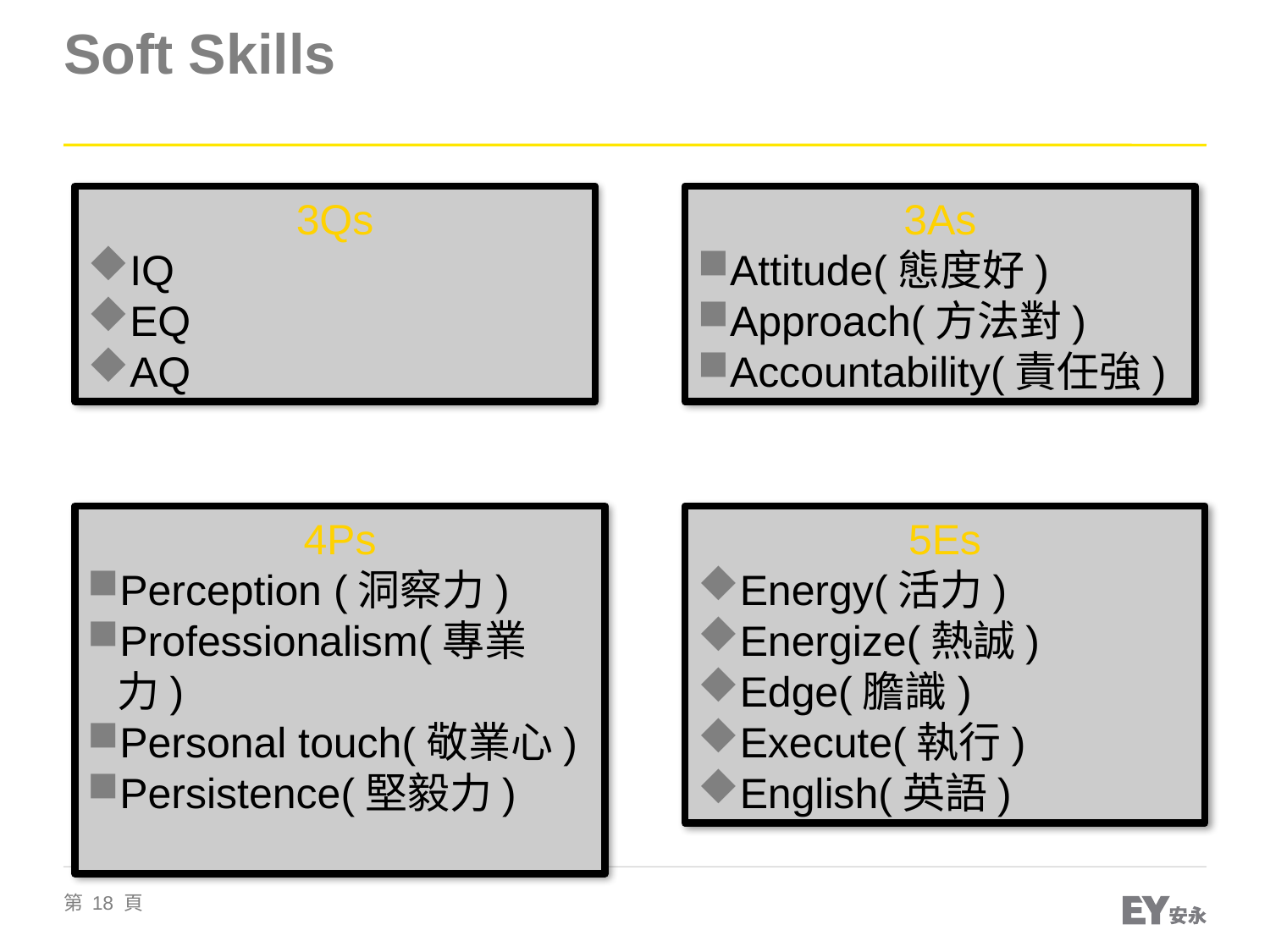

# Soft Skills
3Qs
IQ
EQ
AQ
3As
Attitude(態度好)
Approach(方法對)
Accountability(責任強)
4Ps
Perception (洞察力)
Professionalism(專業力)
Personal touch(敬業心)
Persistence(堅毅力)

5Es
Energy(活力)
Energize(熱誠)
Edge(膽識)
Execute(執行)
English(英語)